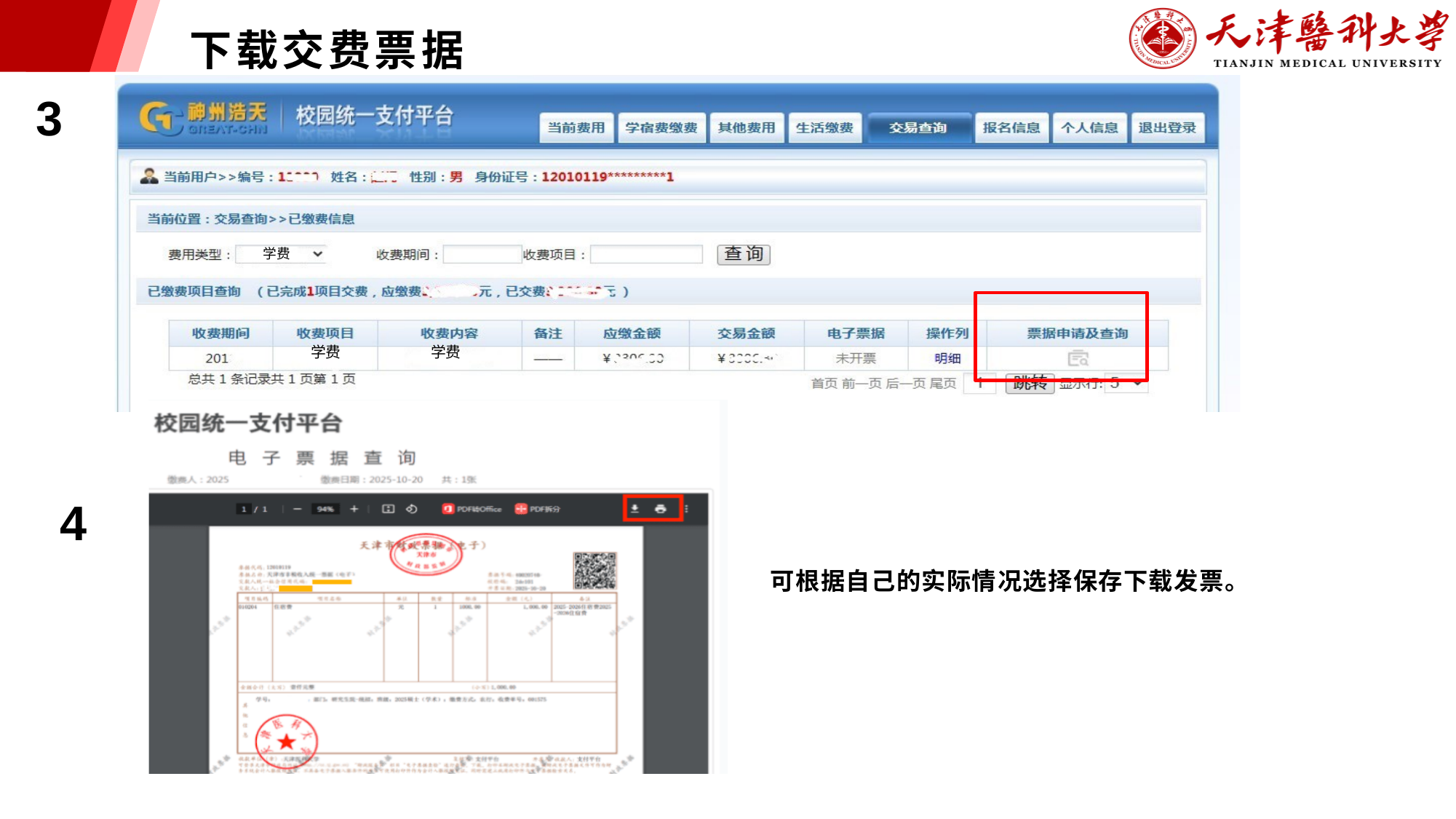

# 下载交费票据

3
学费

学费
学费

4
可根据自己的实际情况选择保存下载发票。